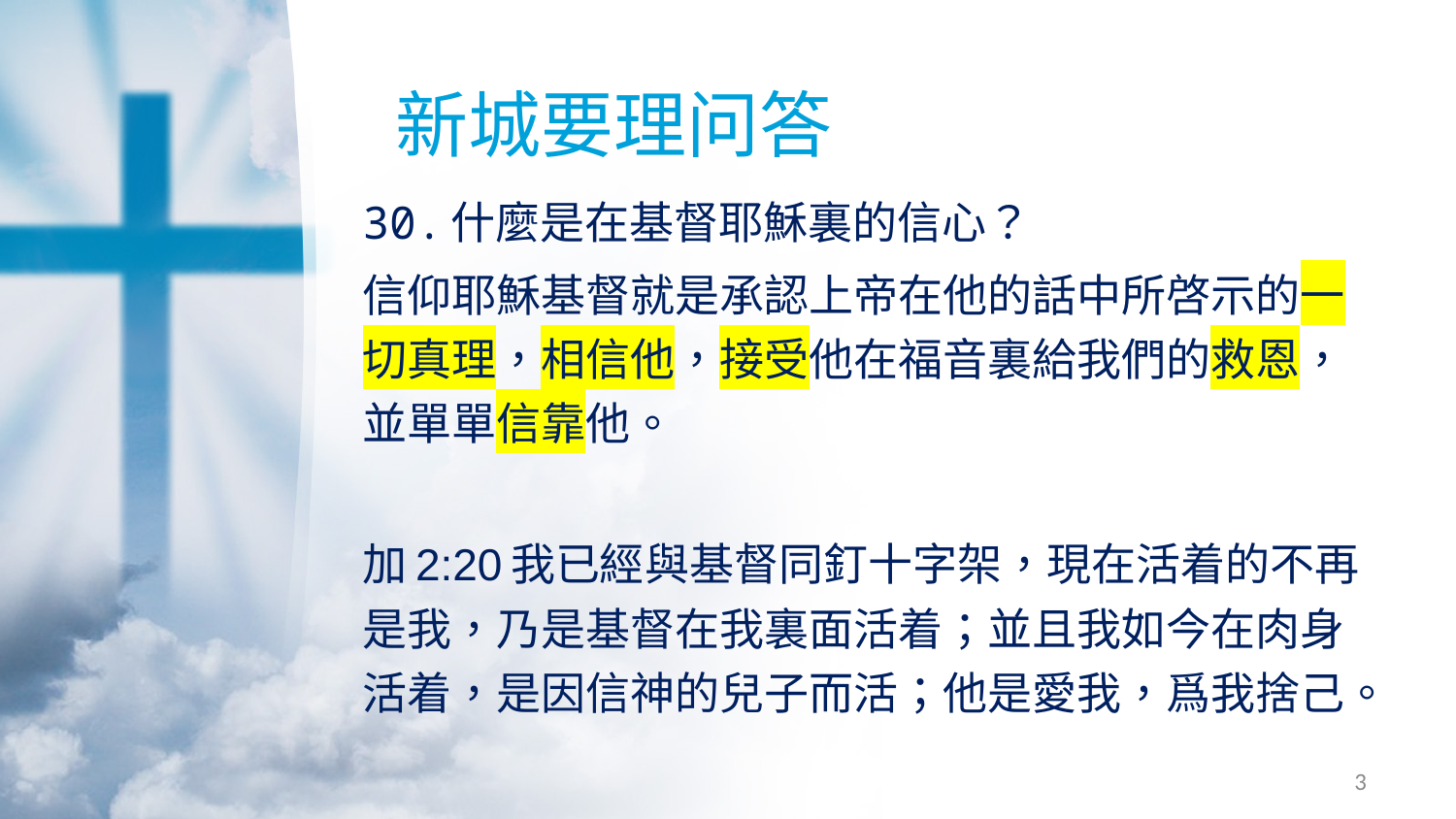

# 新城要理问答
30.什麼是在基督耶穌裏的信心？
信仰耶穌基督就是承認上帝在他的話中所啓示的一切真理，相信他，接受他在福音裏給我們的救恩，並單單信靠他。

加2:20我已經與基督同釘十字架，現在活着的不再是我，乃是基督在我裏面活着；並且我如今在肉身活着，是因信神的兒子而活；他是愛我，爲我捨己。
3